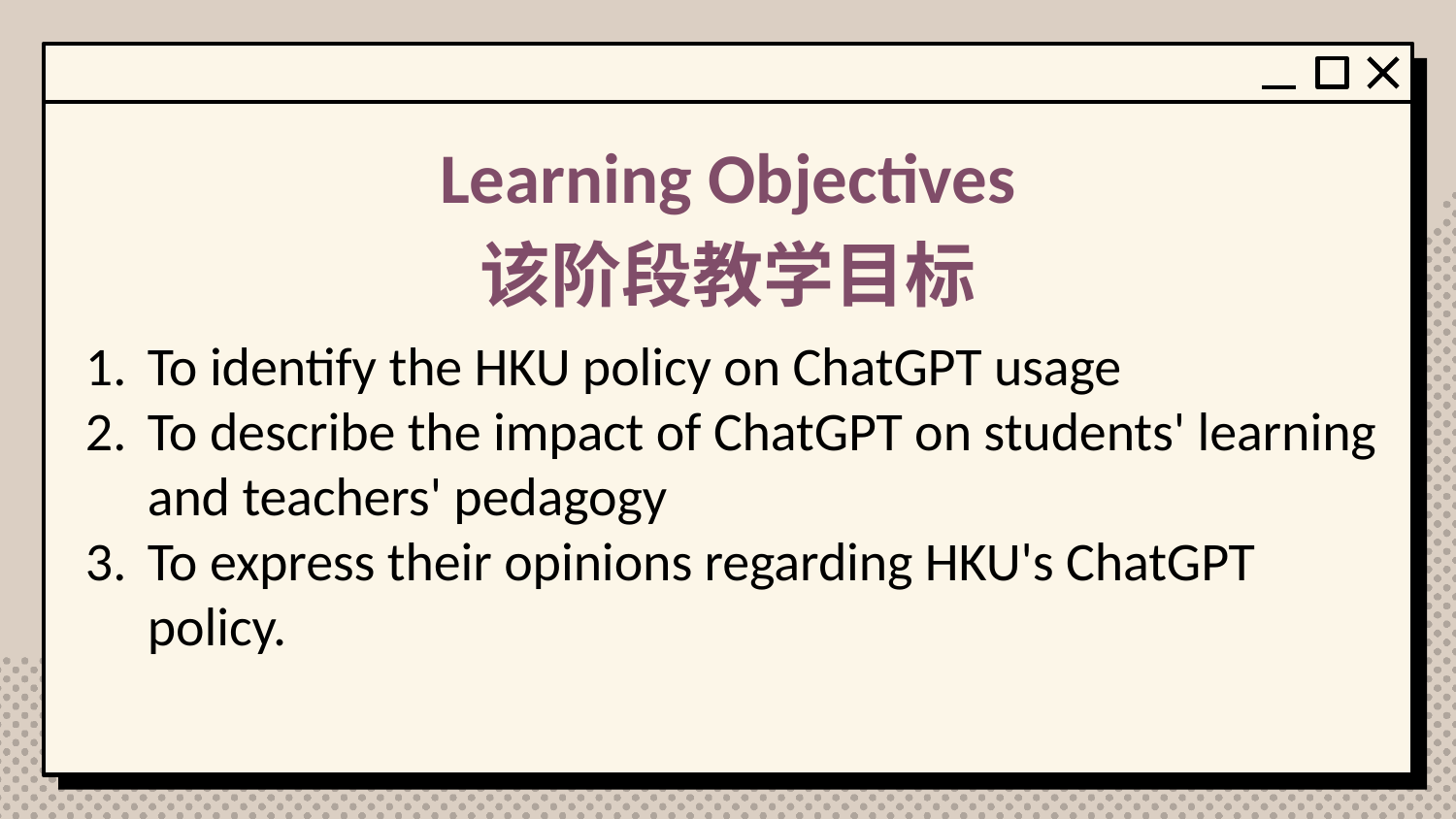

# Learning Objectives
该阶段教学目标
To identify the HKU policy on ChatGPT usage
To describe the impact of ChatGPT on students' learning and teachers' pedagogy
To express their opinions regarding HKU's ChatGPT policy.